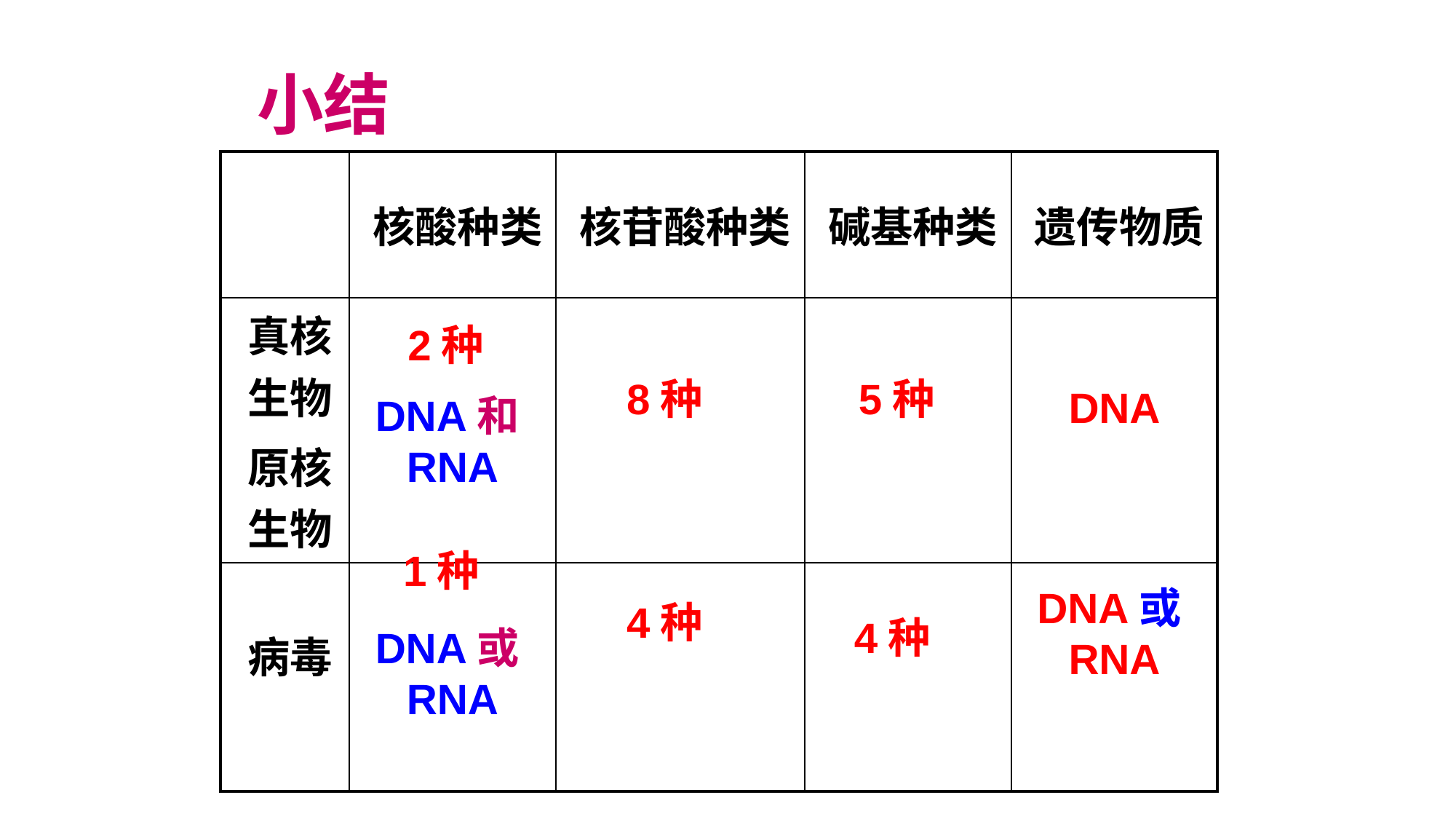

小结
|  | 核酸种类 | 核苷酸种类 | 碱基种类 | 遗传物质 |
| --- | --- | --- | --- | --- |
| 真核生物 原核生物 |  |  |  |  |
| 病毒 |  |  |  |  |
2种
8种
5种
DNA
DNA和RNA
1种
DNA或RNA
4种
4种
DNA或RNA